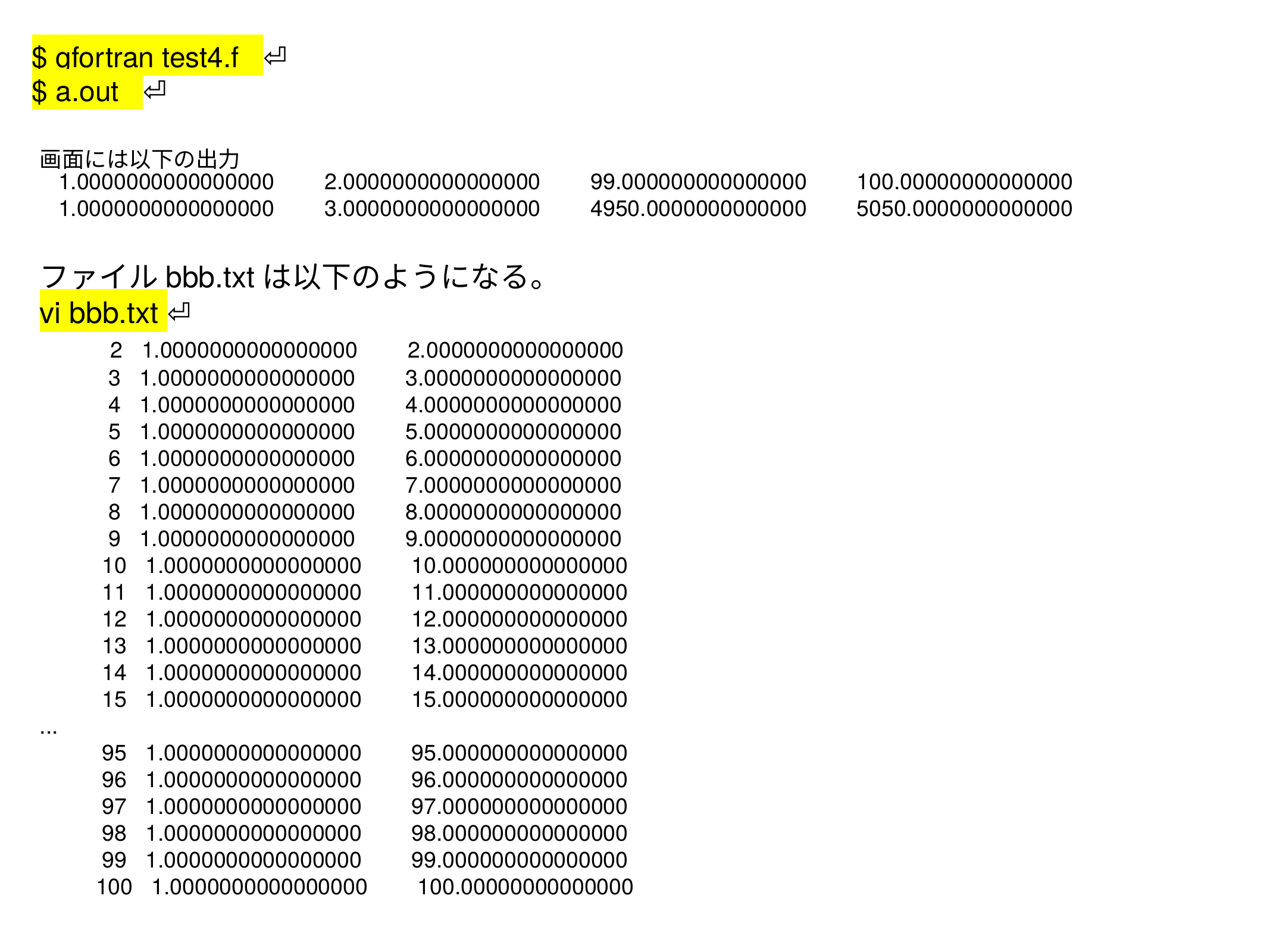

$ gfortran test4.f   ⏎
$ a.out   ⏎
画面には以下の出力
   1.0000000000000000        2.0000000000000000        99.000000000000000        100.00000000000000
   1.0000000000000000        3.0000000000000000        4950.0000000000000        5050.0000000000000

ファイルbbb.txtは以下のようになる。
vi bbb.txt ⏎
         2   1.0000000000000000        2.0000000000000000
           3   1.0000000000000000        3.0000000000000000
           4   1.0000000000000000        4.0000000000000000
           5   1.0000000000000000        5.0000000000000000
           6   1.0000000000000000        6.0000000000000000
           7   1.0000000000000000        7.0000000000000000
           8   1.0000000000000000        8.0000000000000000
           9   1.0000000000000000        9.0000000000000000
          10   1.0000000000000000        10.000000000000000
          11   1.0000000000000000        11.000000000000000
          12   1.0000000000000000        12.000000000000000
          13   1.0000000000000000        13.000000000000000
          14   1.0000000000000000        14.000000000000000
          15   1.0000000000000000        15.000000000000000
...
          95   1.0000000000000000        95.000000000000000
          96   1.0000000000000000        96.000000000000000
          97   1.0000000000000000        97.000000000000000
          98   1.0000000000000000        98.000000000000000
          99   1.0000000000000000        99.000000000000000
         100   1.0000000000000000        100.00000000000000